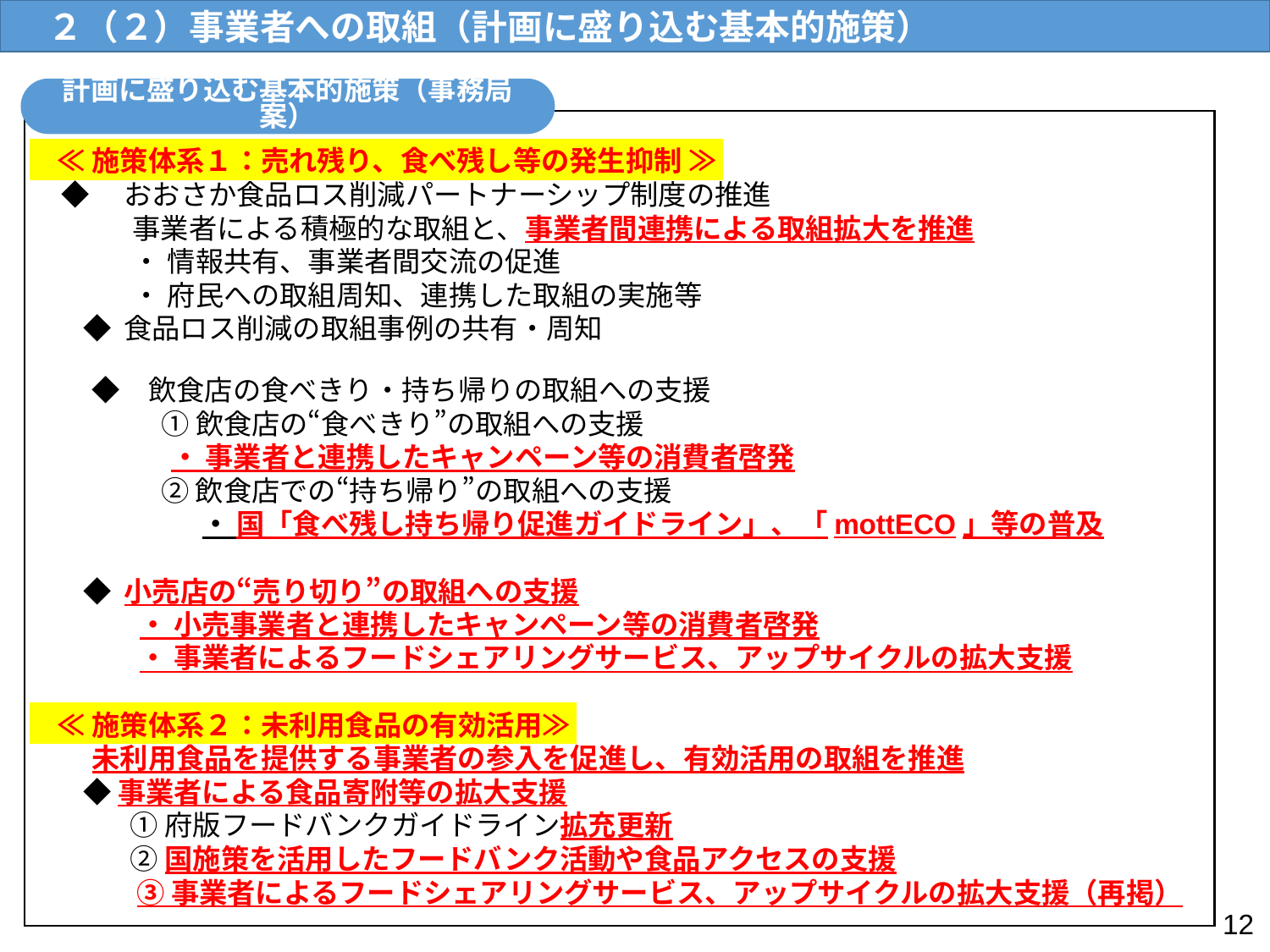

R7.4.17（木）流通対策室
　２（２）事業者への取組（計画に盛り込む基本的施策）
計画に盛り込む基本的施策（事務局案）

　≪ 施策体系１：売れ残り、食べ残し等の発生抑制 ≫
     ◆　おおさか食品ロス削減パートナーシップ制度の推進
　　　   事業者による積極的な取組と、事業者間連携による取組拡大を推進
　　　   ・ 情報共有、事業者間交流の促進
　　　   ・ 府民への取組周知、連携した取組の実施等
  　 ◆  食品ロス削減の取組事例の共有・周知

　　 ◆　飲食店の食べきり・持ち帰りの取組への支援
　　　   　① 飲食店の“食べきり”の取組への支援
　　　         ・ 事業者と連携したキャンペーン等の消費者啓発
　　　　   ② 飲食店での“持ち帰り”の取組への支援
　　　　　     ・ 国「食べ残し持ち帰り促進ガイドライン」、「mottECO」等の普及
  　 ◆  小売店の“売り切り”の取組への支援
　　　    ・ 小売事業者と連携したキャンペーン等の消費者啓発
　　    　・ 事業者によるフードシェアリングサービス、アップサイクルの拡大支援

　≪ 施策体系２：未利用食品の有効活用≫
　　 未利用食品を提供する事業者の参入を促進し、有効活用の取組を推進
  　 ◆ 事業者による食品寄附等の拡大支援
　　       ① 府版フードバンクガイドライン拡充更新
　　       ② 国施策を活用したフードバンク活動や食品アクセスの支援
  　    　 ③ 事業者によるフードシェアリングサービス、アップサイクルの拡大支援（再掲）

12